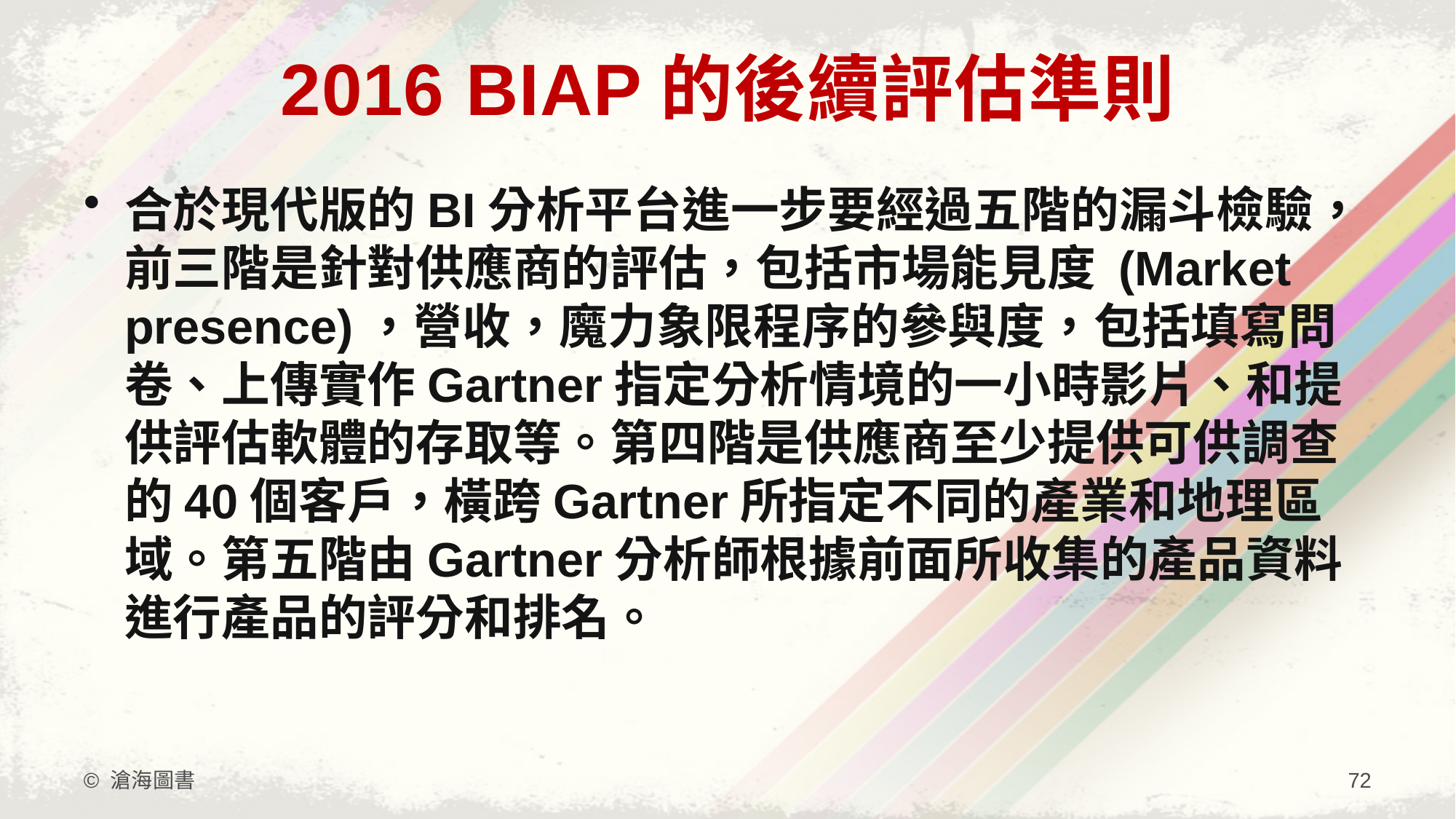

# 2016 BIAP的後續評估準則
合於現代版的BI分析平台進一步要經過五階的漏斗檢驗，前三階是針對供應商的評估，包括市場能見度 (Market presence)，營收，魔力象限程序的參與度，包括填寫問卷、上傳實作Gartner指定分析情境的一小時影片、和提供評估軟體的存取等。第四階是供應商至少提供可供調查的40個客戶，橫跨Gartner所指定不同的產業和地理區域。第五階由Gartner分析師根據前面所收集的產品資料進行產品的評分和排名。
© 滄海圖書
72